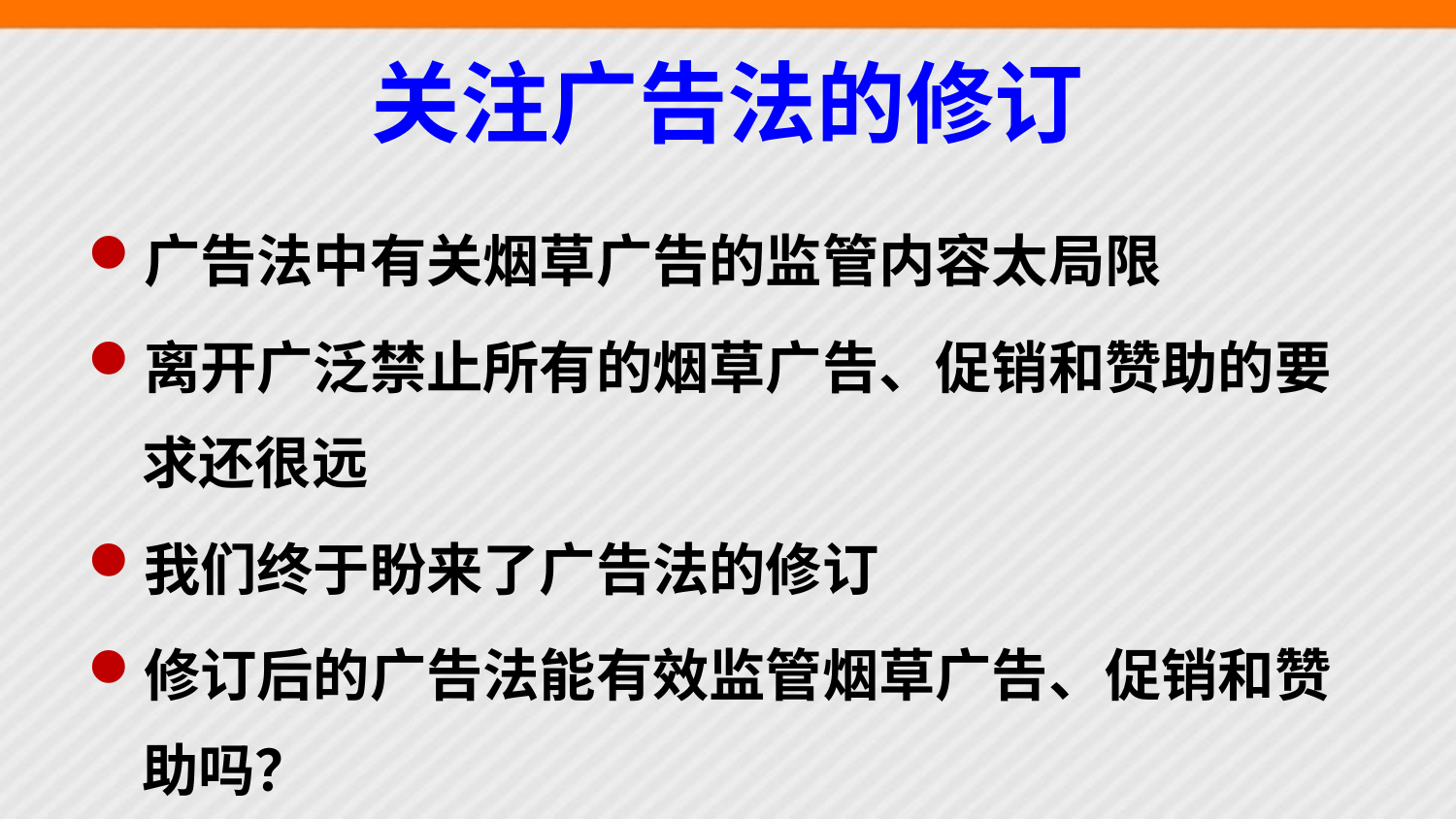

# 关注广告法的修订
广告法中有关烟草广告的监管内容太局限
离开广泛禁止所有的烟草广告、促销和赞助的要求还很远
我们终于盼来了广告法的修订
修订后的广告法能有效监管烟草广告、促销和赞助吗？